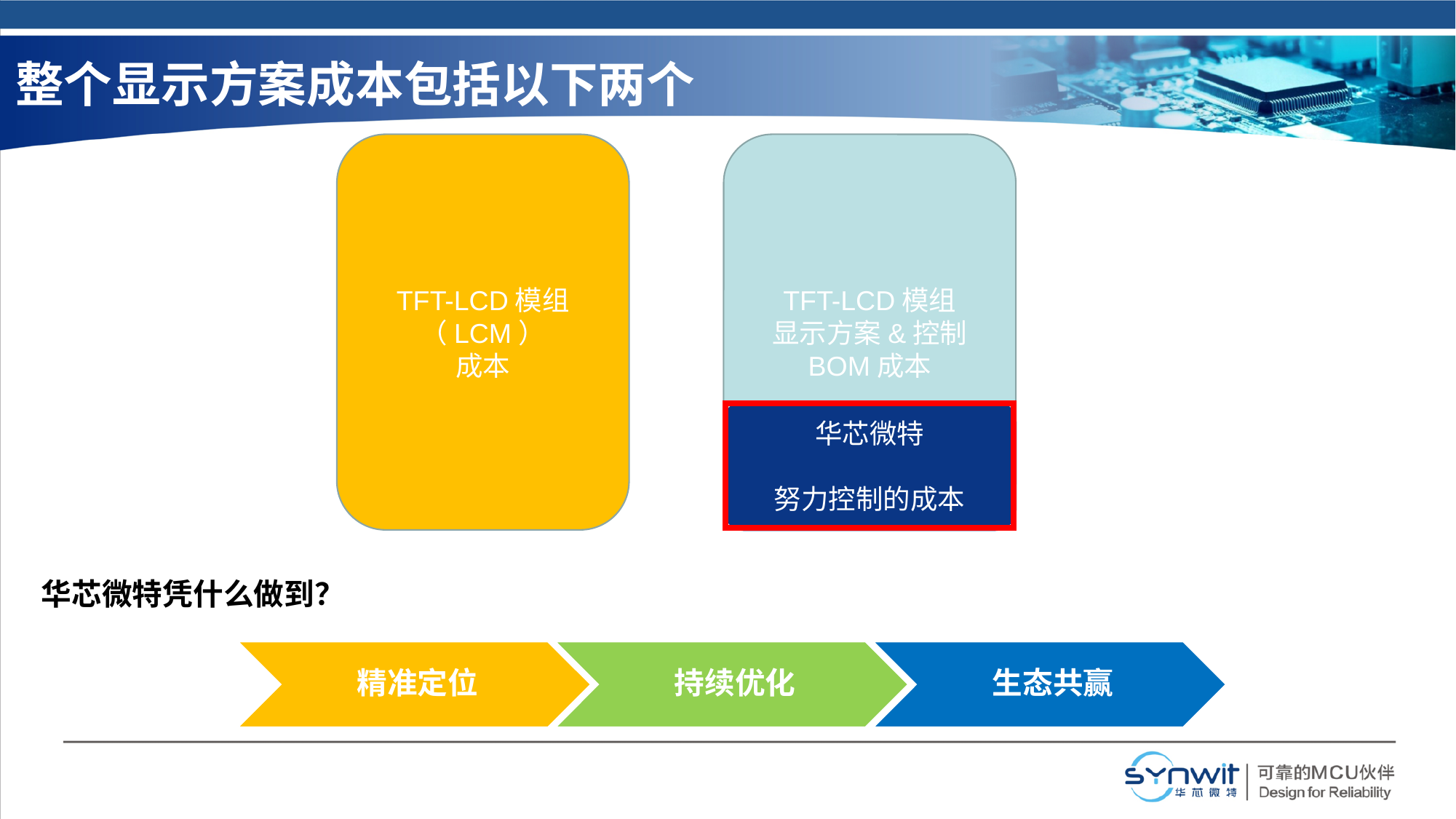

整个显示方案成本包括以下两个
TFT-LCD模组
（LCM）
成本
TFT-LCD模组
显示方案&控制
BOM成本
华芯微特

努力控制的成本

华芯微特凭什么做到？
精准定位
持续优化
生态共赢